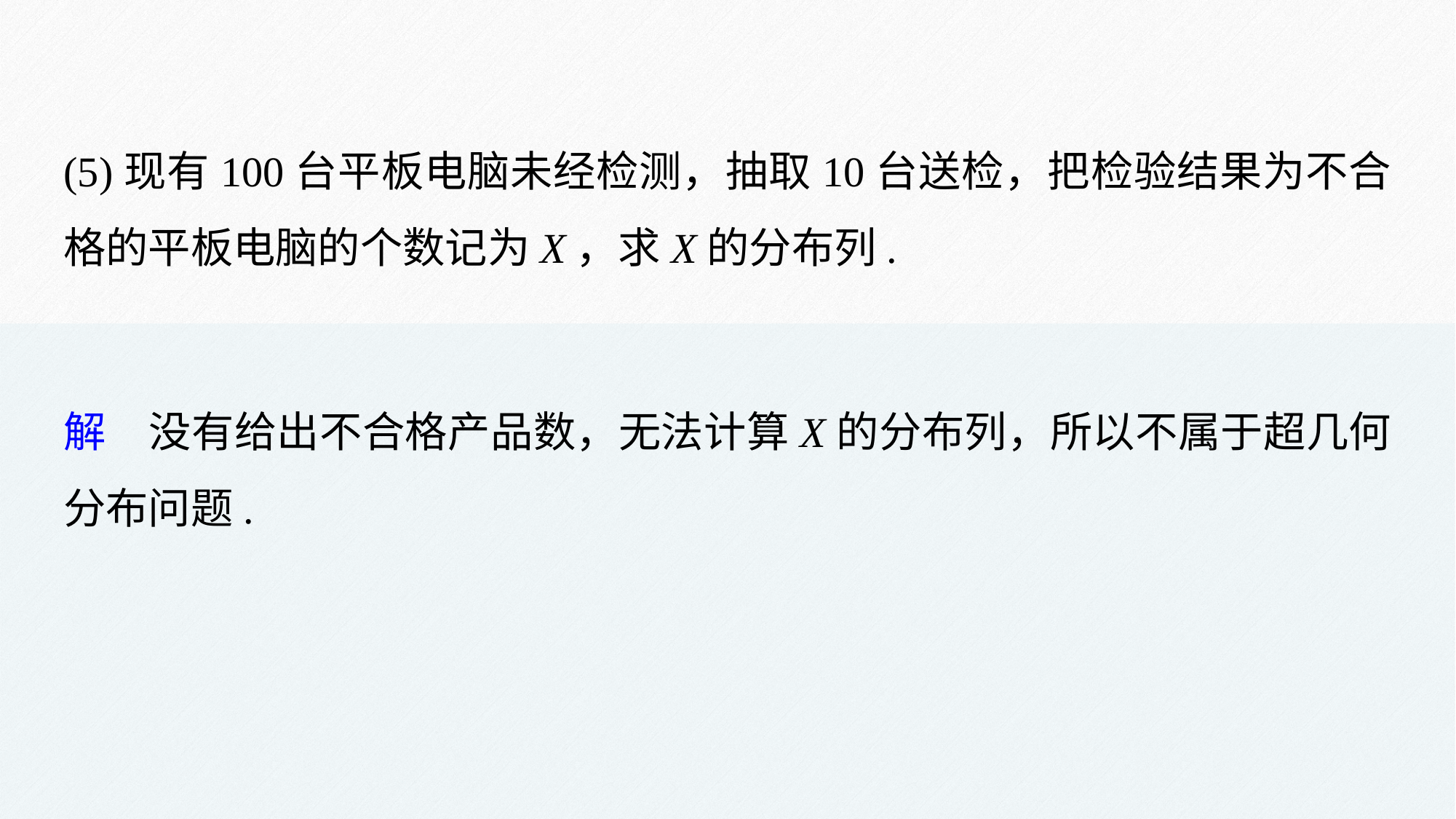

(5)现有100台平板电脑未经检测，抽取10台送检，把检验结果为不合格的平板电脑的个数记为X，求X的分布列.
解　没有给出不合格产品数，无法计算X的分布列，所以不属于超几何分布问题.